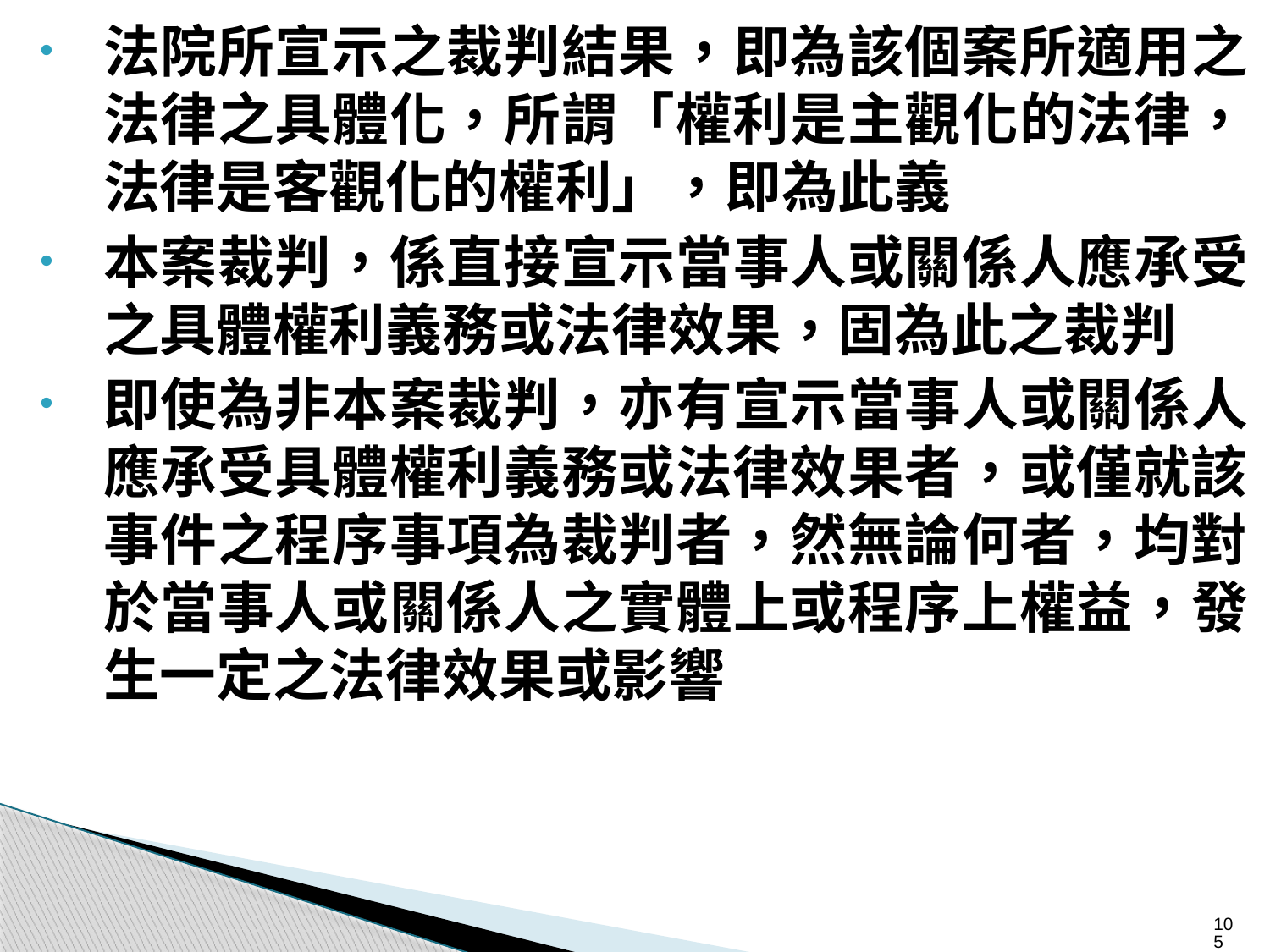

法院所宣示之裁判結果，即為該個案所適用之法律之具體化，所謂「權利是主觀化的法律，法律是客觀化的權利」，即為此義
本案裁判，係直接宣示當事人或關係人應承受之具體權利義務或法律效果，固為此之裁判
即使為非本案裁判，亦有宣示當事人或關係人應承受具體權利義務或法律效果者，或僅就該事件之程序事項為裁判者，然無論何者，均對於當事人或關係人之實體上或程序上權益，發生一定之法律效果或影響
105